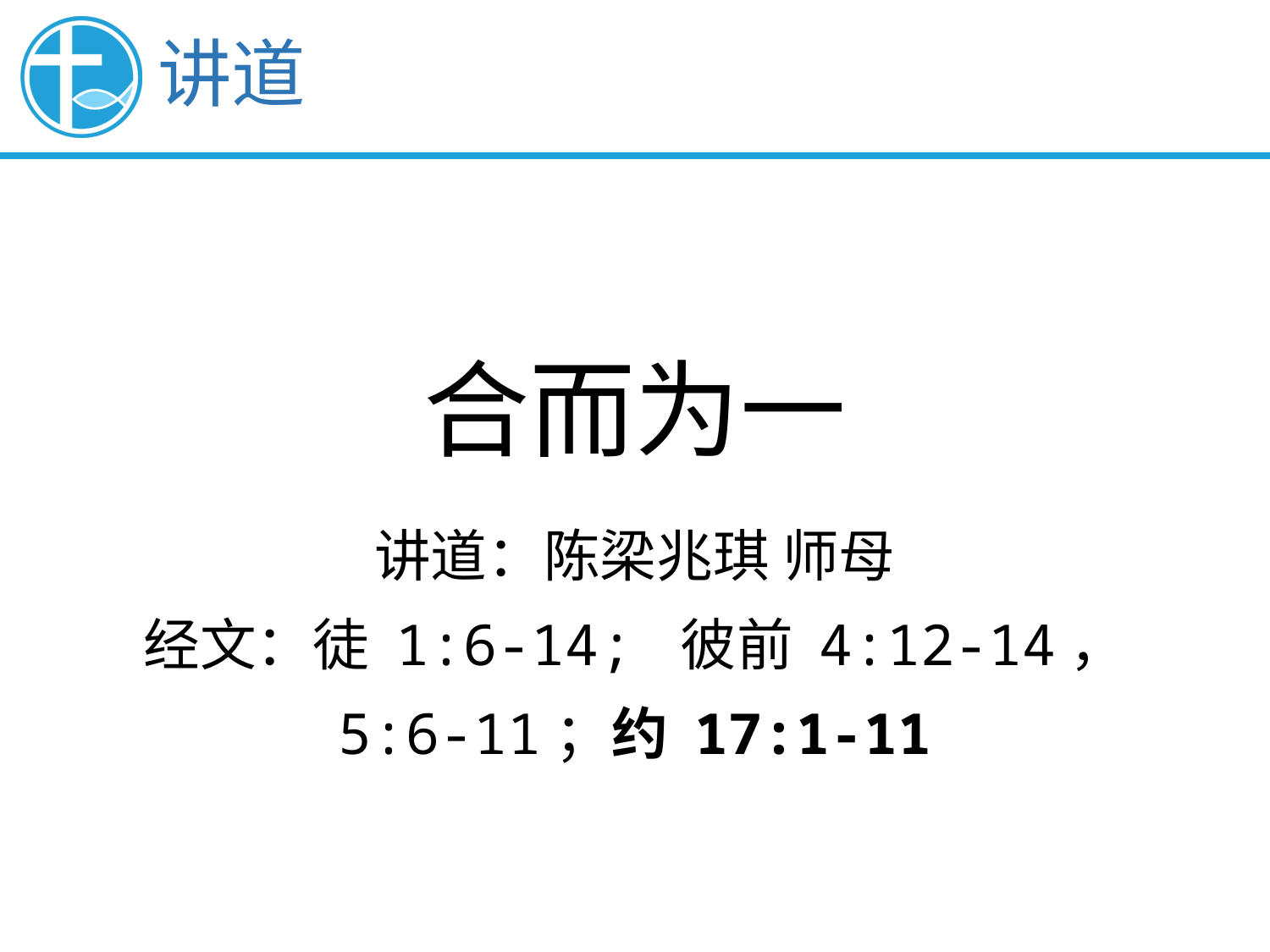

讲道
合而为一
讲道：陈梁兆琪 师母
经文：徒 1:6-14; 彼前 4:12-14，
5:6-11；约 17:1-11